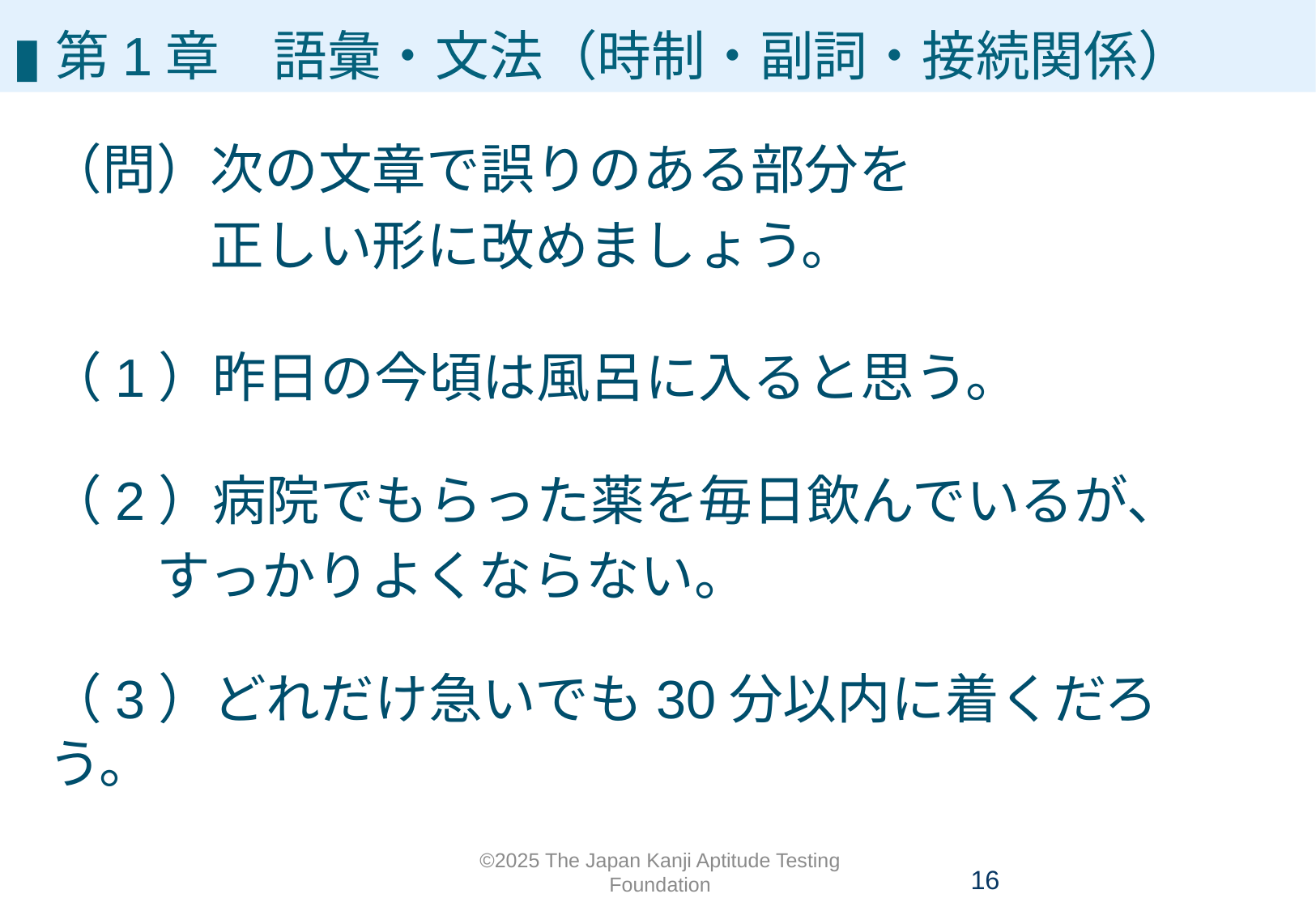

# 第1章　語彙・文法
▮第1章　語彙・文法（時制・副詞・接続関係）
（問）次の文章で誤りのある部分を
　　　正しい形に改めましょう。

（1）昨日の今頃は風呂に入ると思う。

（2）病院でもらった薬を毎日飲んでいるが、
　　すっかりよくならない。

（3）どれだけ急いでも30分以内に着くだろう。

©2025 The Japan Kanji Aptitude Testing Foundation
16